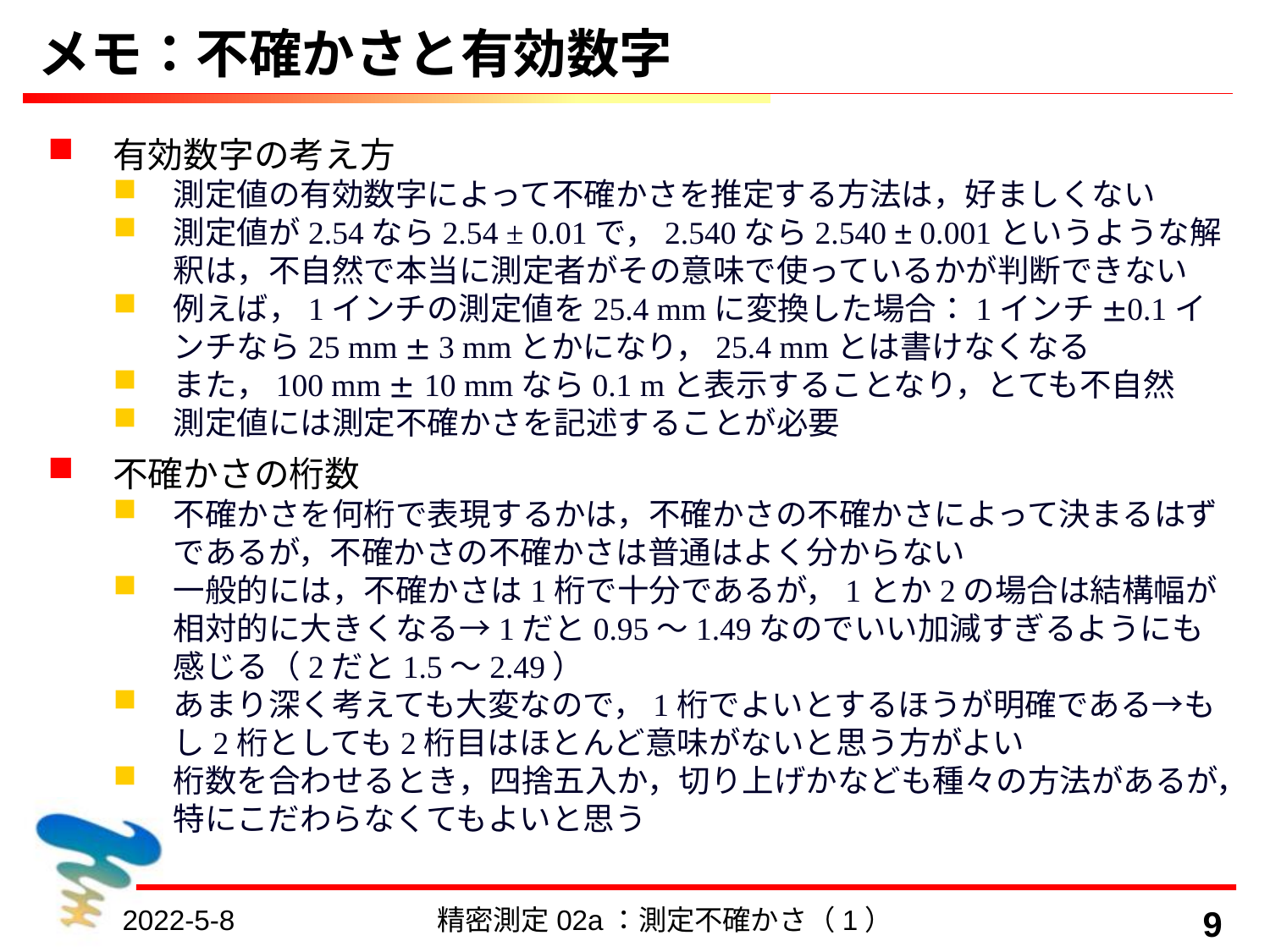

# メモ：不確かさと有効数字
有効数字の考え方
測定値の有効数字によって不確かさを推定する方法は，好ましくない
測定値が2.54なら2.54 ± 0.01で，2.540なら2.540 ± 0.001というような解釈は，不自然で本当に測定者がその意味で使っているかが判断できない
例えば，1インチの測定値を25.4 mmに変換した場合：1インチ±0.1インチなら25 mm ± 3 mmとかになり，25.4 mmとは書けなくなる
また，100 mm ± 10 mmなら0.1 mと表示することなり，とても不自然
測定値には測定不確かさを記述することが必要
不確かさの桁数
不確かさを何桁で表現するかは，不確かさの不確かさによって決まるはずであるが，不確かさの不確かさは普通はよく分からない
一般的には，不確かさは1桁で十分であるが，1とか2の場合は結構幅が相対的に大きくなる→1だと0.95～1.49なのでいい加減すぎるようにも感じる（2だと1.5～2.49）
あまり深く考えても大変なので，1桁でよいとするほうが明確である→もし2桁としても2桁目はほとんど意味がないと思う方がよい
桁数を合わせるとき，四捨五入か，切り上げかなども種々の方法があるが，特にこだわらなくてもよいと思う
2022-5-8
精密測定02a：測定不確かさ（1）
9